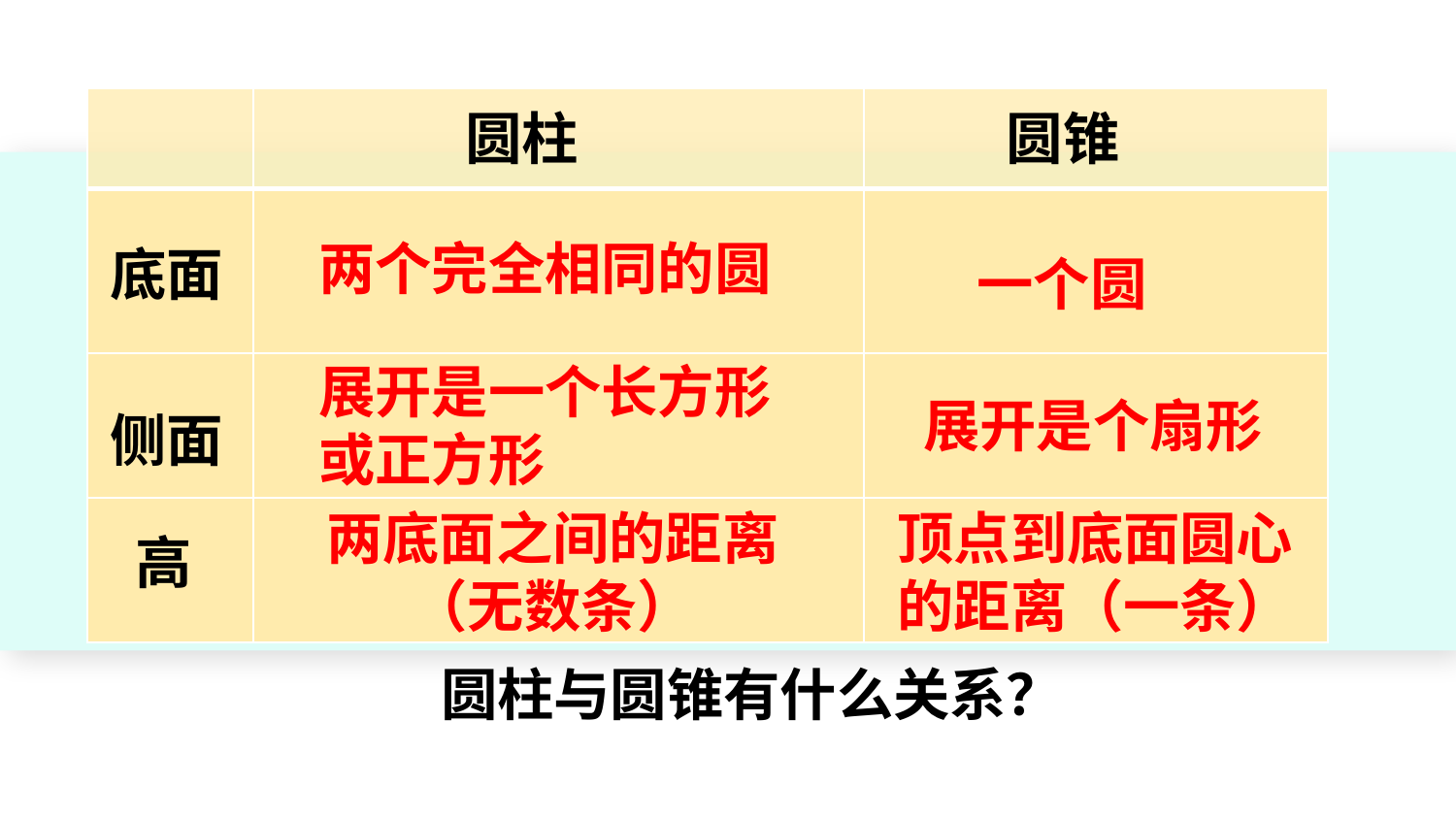

|  |  |  |
| --- | --- | --- |
|  |  |  |
|  |  |  |
|  |  |  |
圆柱
圆锥
两个完全相同的圆
底面
一个圆
展开是一个长方形或正方形
展开是个扇形
侧面
两底面之间的距离（无数条）
顶点到底面圆心的距离（一条）
高
 圆柱与圆锥有什么关系？